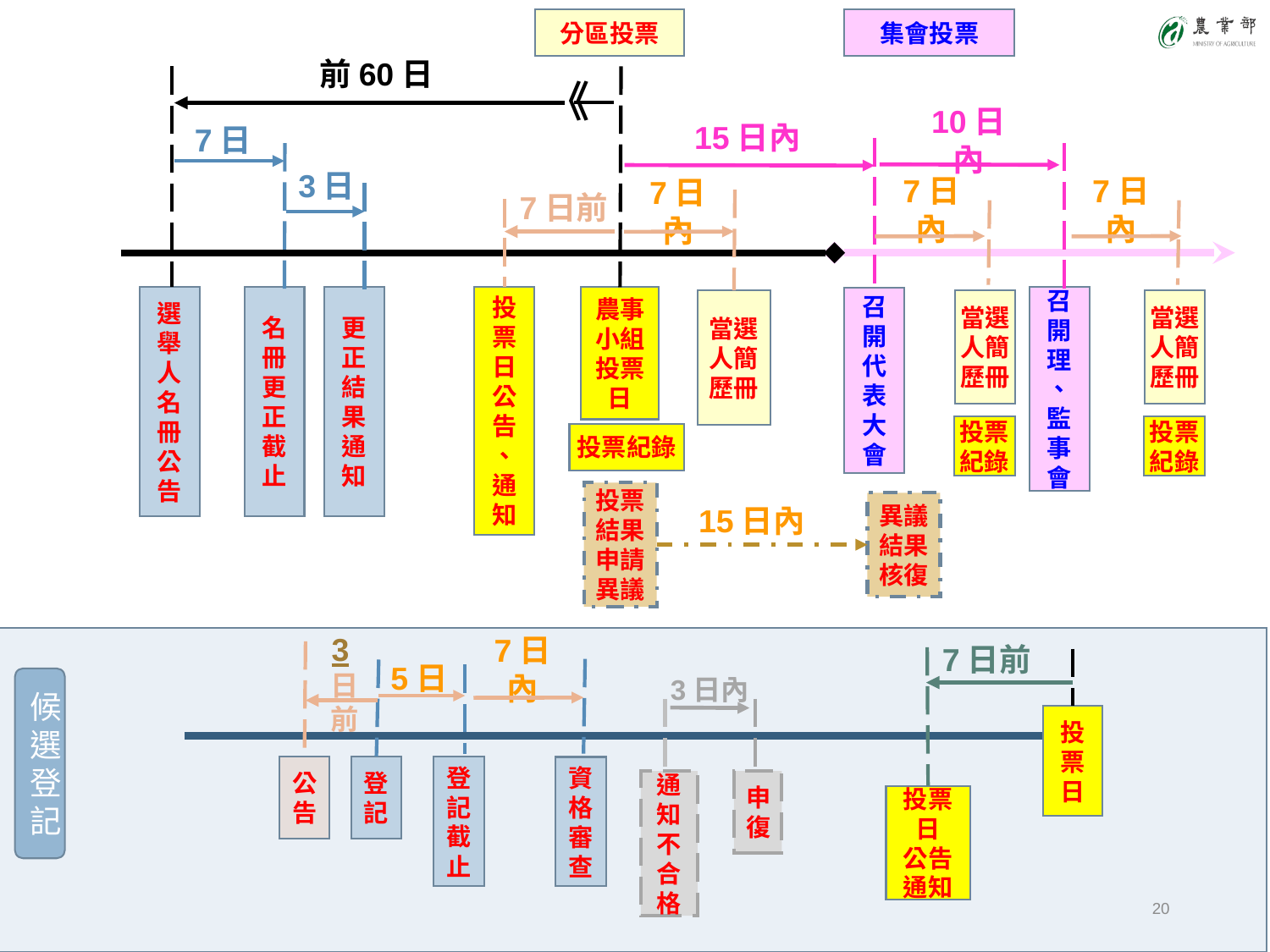

分區投票
集會投票
前60日
《
15日內
10日內
7日
3日
7日前
7日內
投票日公告、通知
召開理、監事會
更正結果通知
選舉人名冊公告
名冊更正截止
農事小組投票日
召開代表大會
當選人簡歷冊
投票紀錄
投票結果申請異議
異議結果核復
15日內
7日內
7日內
當選人簡歷冊
當選人簡歷冊
投票紀錄
投票紀錄

3日前
7日前
7日內
5日
3日內
候選登記
投票日
公告
登記
登記截止
資格審查
通知
不合格
申復
投票日
公告
通知
20